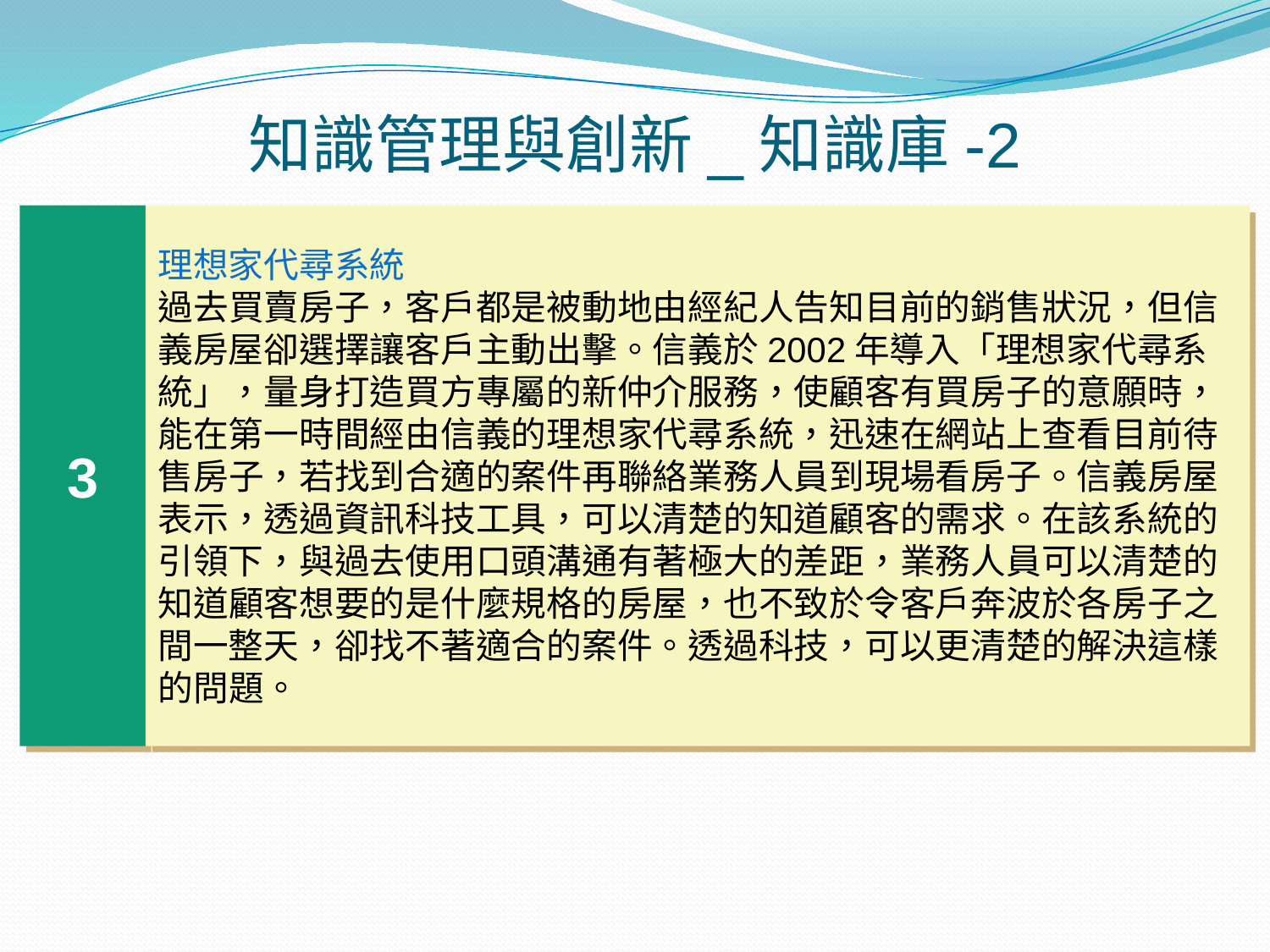

# 知識管理與創新_知識庫-2
3
理想家代尋系統
過去買賣房子，客戶都是被動地由經紀人告知目前的銷售狀況，但信義房屋卻選擇讓客戶主動出擊。信義於2002年導入「理想家代尋系統」，量身打造買方專屬的新仲介服務，使顧客有買房子的意願時，能在第一時間經由信義的理想家代尋系統，迅速在網站上查看目前待售房子，若找到合適的案件再聯絡業務人員到現場看房子。信義房屋表示，透過資訊科技工具，可以清楚的知道顧客的需求。在該系統的引領下，與過去使用口頭溝通有著極大的差距，業務人員可以清楚的知道顧客想要的是什麼規格的房屋，也不致於令客戶奔波於各房子之間一整天，卻找不著適合的案件。透過科技，可以更清楚的解決這樣的問題。